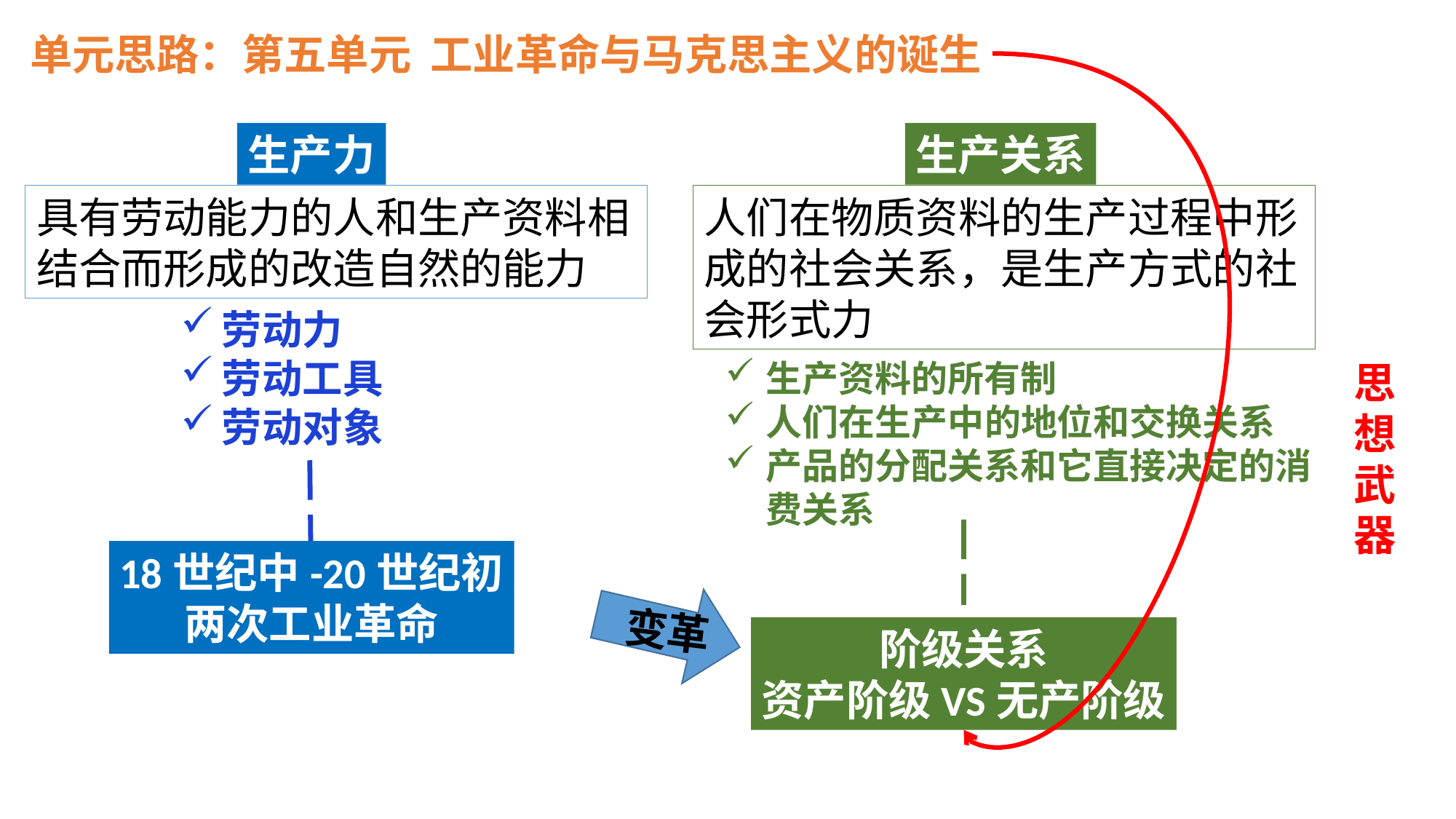

单元思路：第五单元  工业革命与马克思主义的诞生
生产力
生产关系
具有劳动能力的人和生产资料相结合而形成的改造自然的能力
人们在物质资料的生产过程中形成的社会关系，是生产方式的社会形式力
劳动力
劳动工具
劳动对象
思
想
武
器
生产资料的所有制
人们在生产中的地位和交换关系
产品的分配关系和它直接决定的消费关系
18世纪中-20世纪初
两次工业革命

变革
阶级关系
资产阶级VS无产阶级